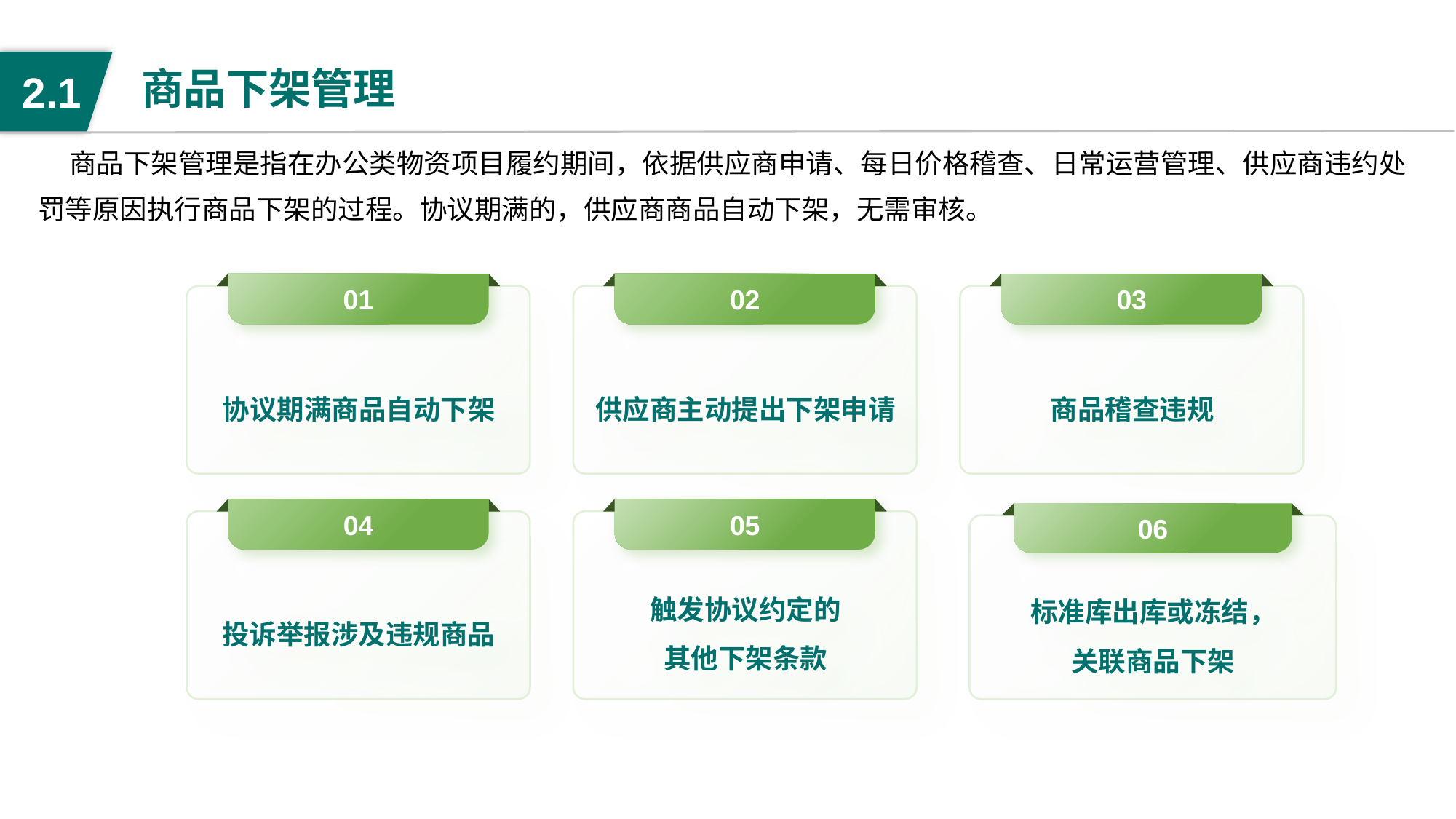

商品下架管理
2.1
    商品下架管理是指在办公类物资项目履约期间，依据供应商申请、每日价格稽查、日常运营管理、供应商违约处罚等原因执行商品下架的过程。协议期满的，供应商商品自动下架，无需审核。

01

02

03

商品稽查违规
协议期满商品自动下架
供应商主动提出下架申请

04

05

06

标准库出库或冻结，
关联商品下架
投诉举报涉及违规商品
触发协议约定的
其他下架条款